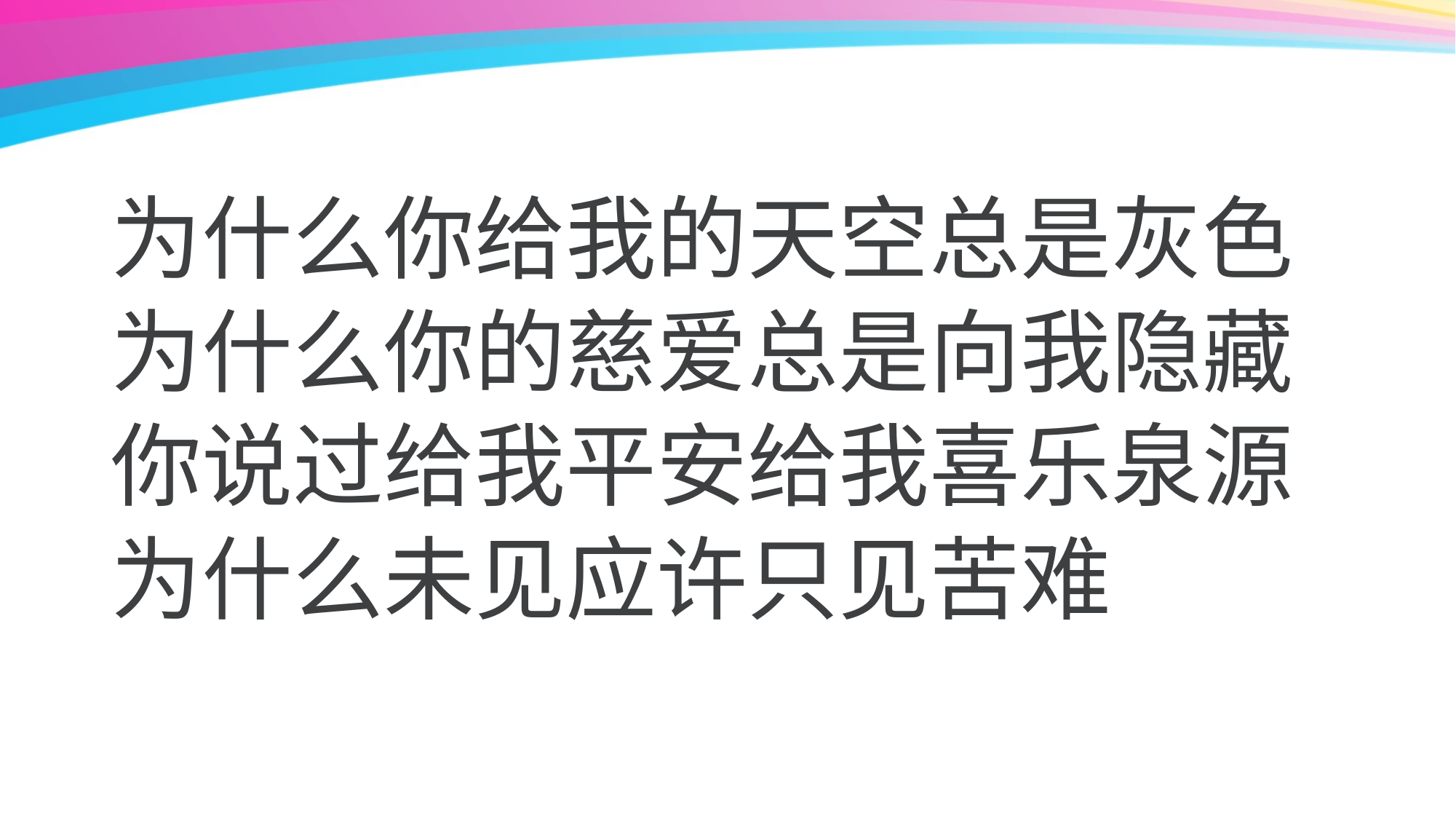

为什么你给我的天空总是灰色
为什么你的慈爱总是向我隐藏
你说过给我平安给我喜乐泉源
为什么未见应许只见苦难